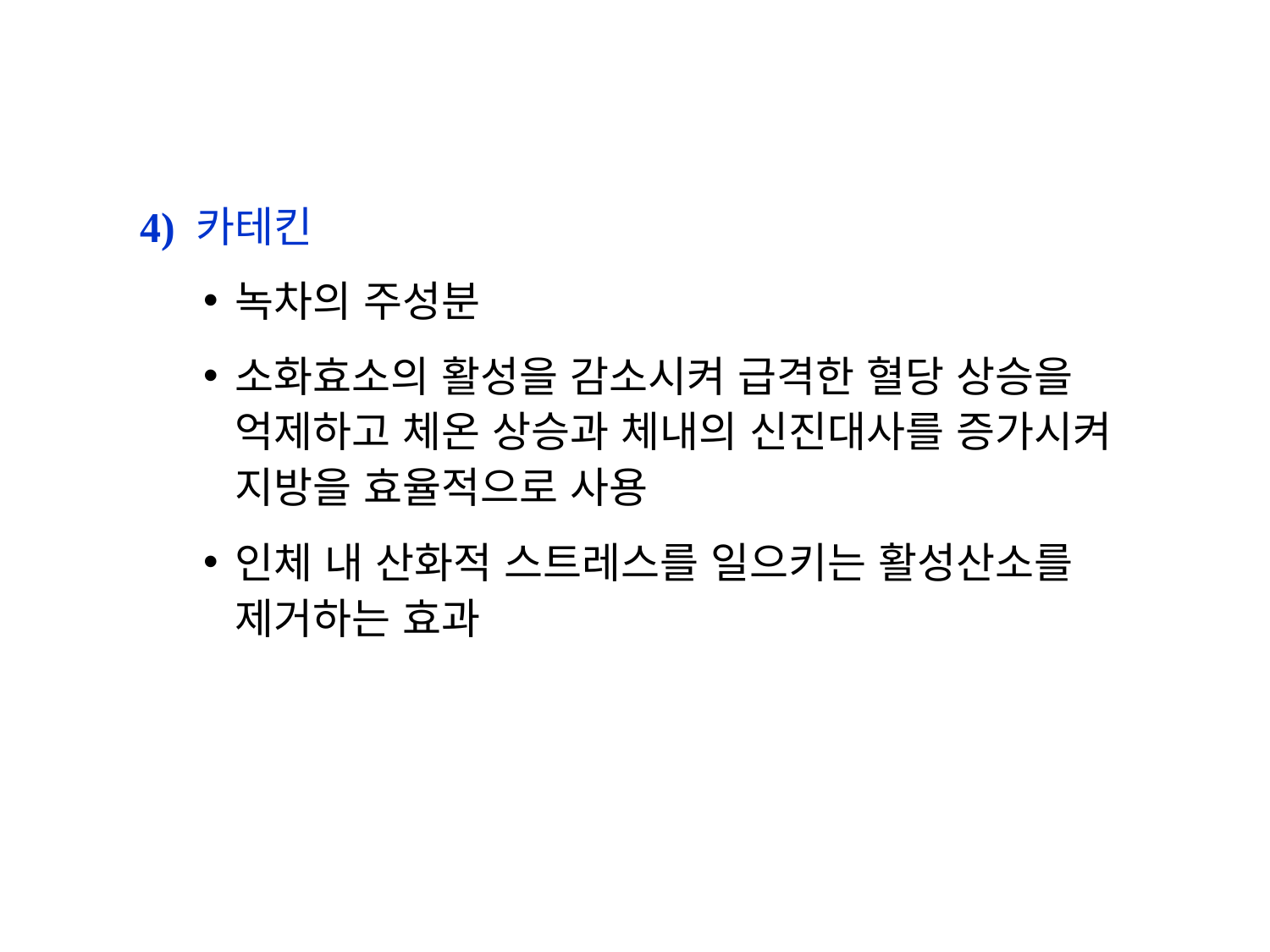

4) 카테킨
녹차의 주성분
소화효소의 활성을 감소시켜 급격한 혈당 상승을 억제하고 체온 상승과 체내의 신진대사를 증가시켜 지방을 효율적으로 사용
인체 내 산화적 스트레스를 일으키는 활성산소를 제거하는 효과